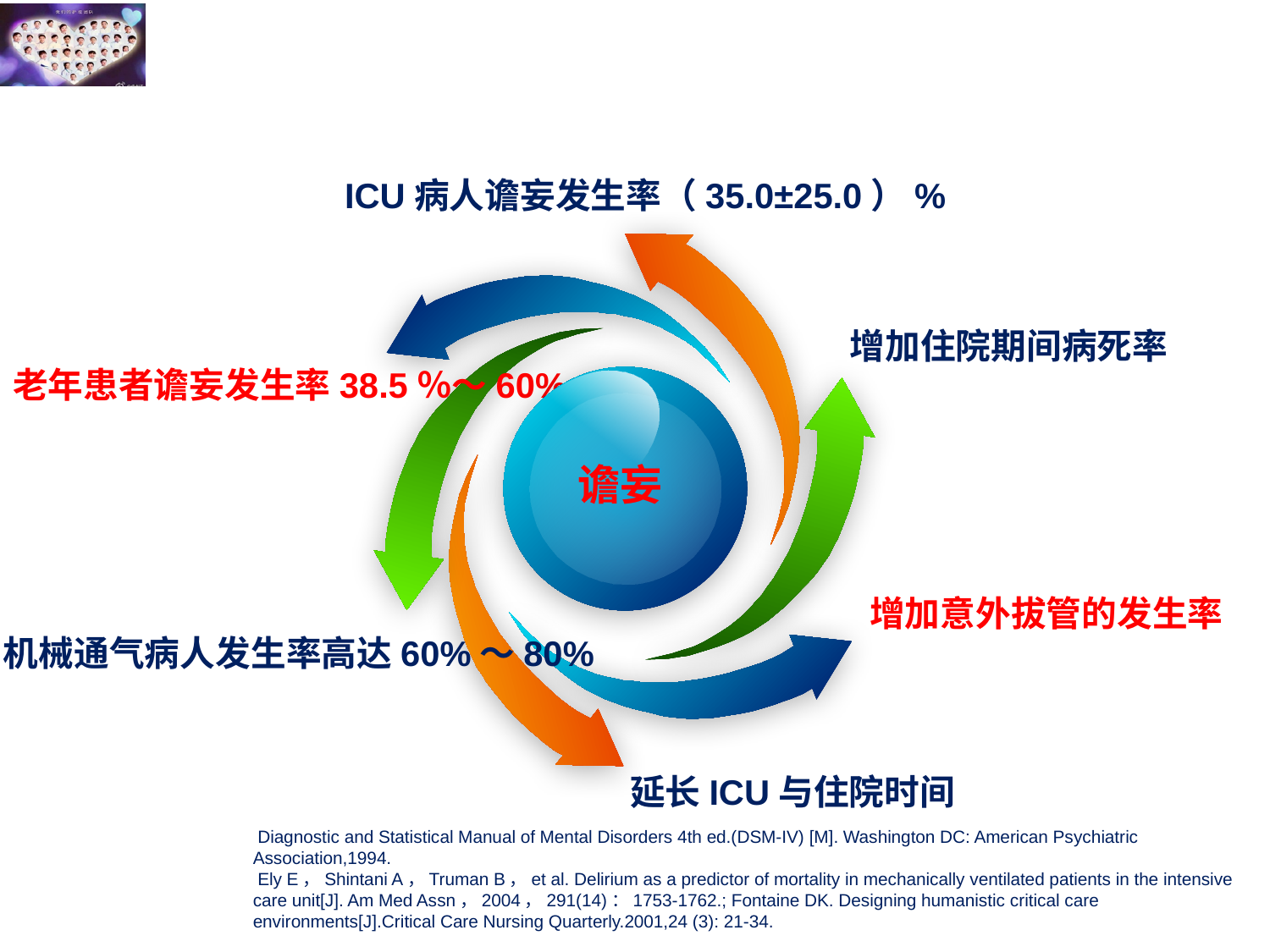

ICU病人谵妄发生率（35.0±25.0）%

增加住院期间病死率
老年患者谵妄发生率38.5％～60%

谵妄

增加意外拔管的发生率

机械通气病人发生率高达60%～80%
延长ICU与住院时间
 Diagnostic and Statistical Manual of Mental Disorders 4th ed.(DSM-IV) [M]. Washington DC: American Psychiatric Association,1994.
 Ely E，Shintani A，Truman B，et al. Delirium as a predictor of mortality in mechanically ventilated patients in the intensive care unit[J]. Am Med Assn，2004，291(14)：1753-1762.; Fontaine DK. Designing humanistic critical care environments[J].Critical Care Nursing Quarterly.2001,24 (3): 21-34.